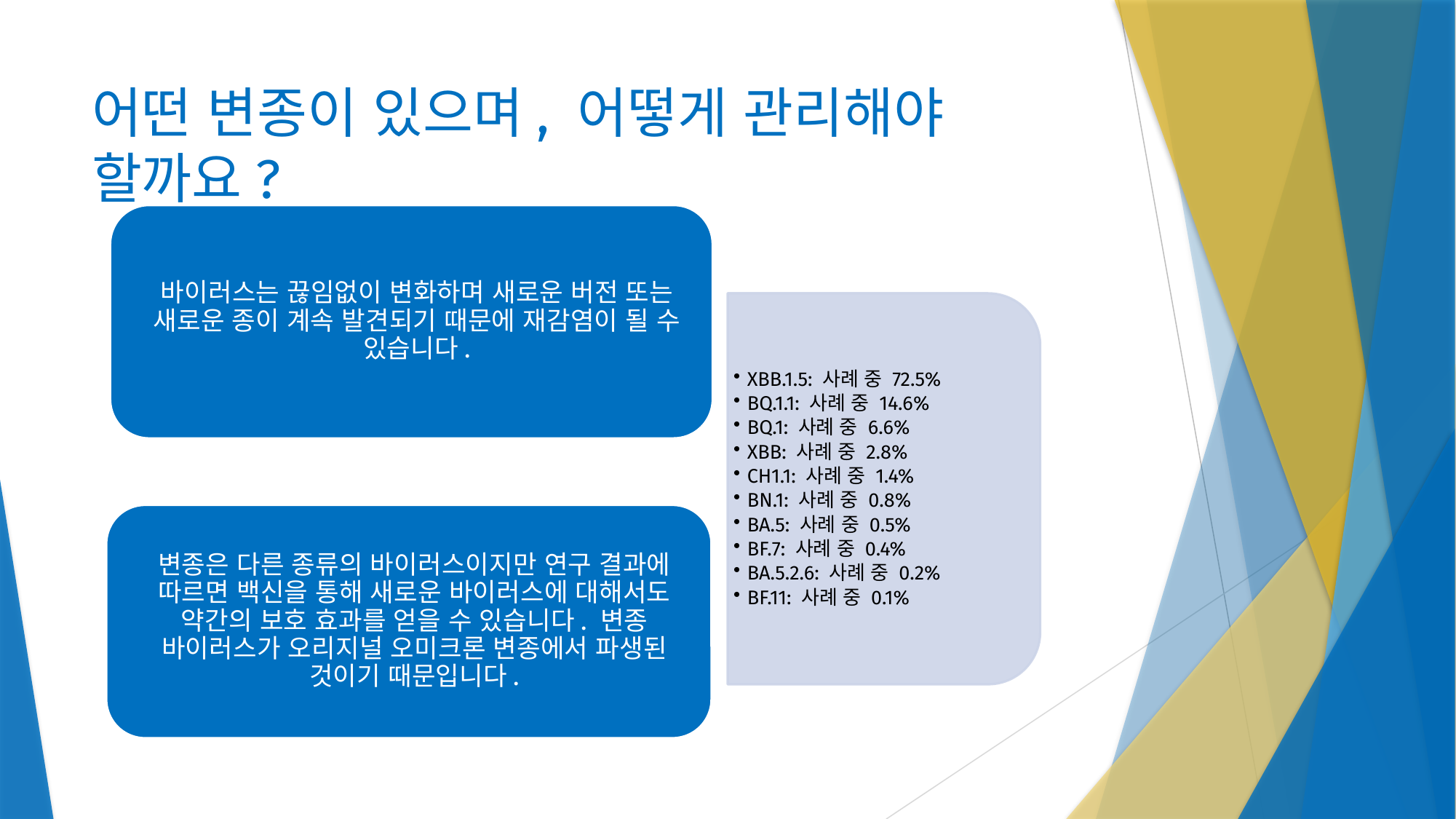

# 어떤 변종이 있으며, 어떻게 관리해야 할까요?
XBB.1.5: 사례 중 72.5%
BQ.1.1: 사례 중 14.6%
BQ.1: 사례 중 6.6%
XBB: 사례 중 2.8%
CH1.1: 사례 중 1.4%
BN.1: 사례 중 0.8%
BA.5: 사례 중 0.5%
BF.7: 사례 중 0.4%
BA.5.2.6: 사례 중 0.2%
BF.11: 사례 중 0.1%
바이러스는 끊임없이 변화하며 새로운 버전 또는 새로운 종이 계속 발견되기 때문에 재감염이 될 수 있습니다.
변종은 다른 종류의 바이러스이지만 연구 결과에 따르면 백신을 통해 새로운 바이러스에 대해서도 약간의 보호 효과를 얻을 수 있습니다. 변종 바이러스가 오리지널 오미크론 변종에서 파생된 것이기 때문입니다.